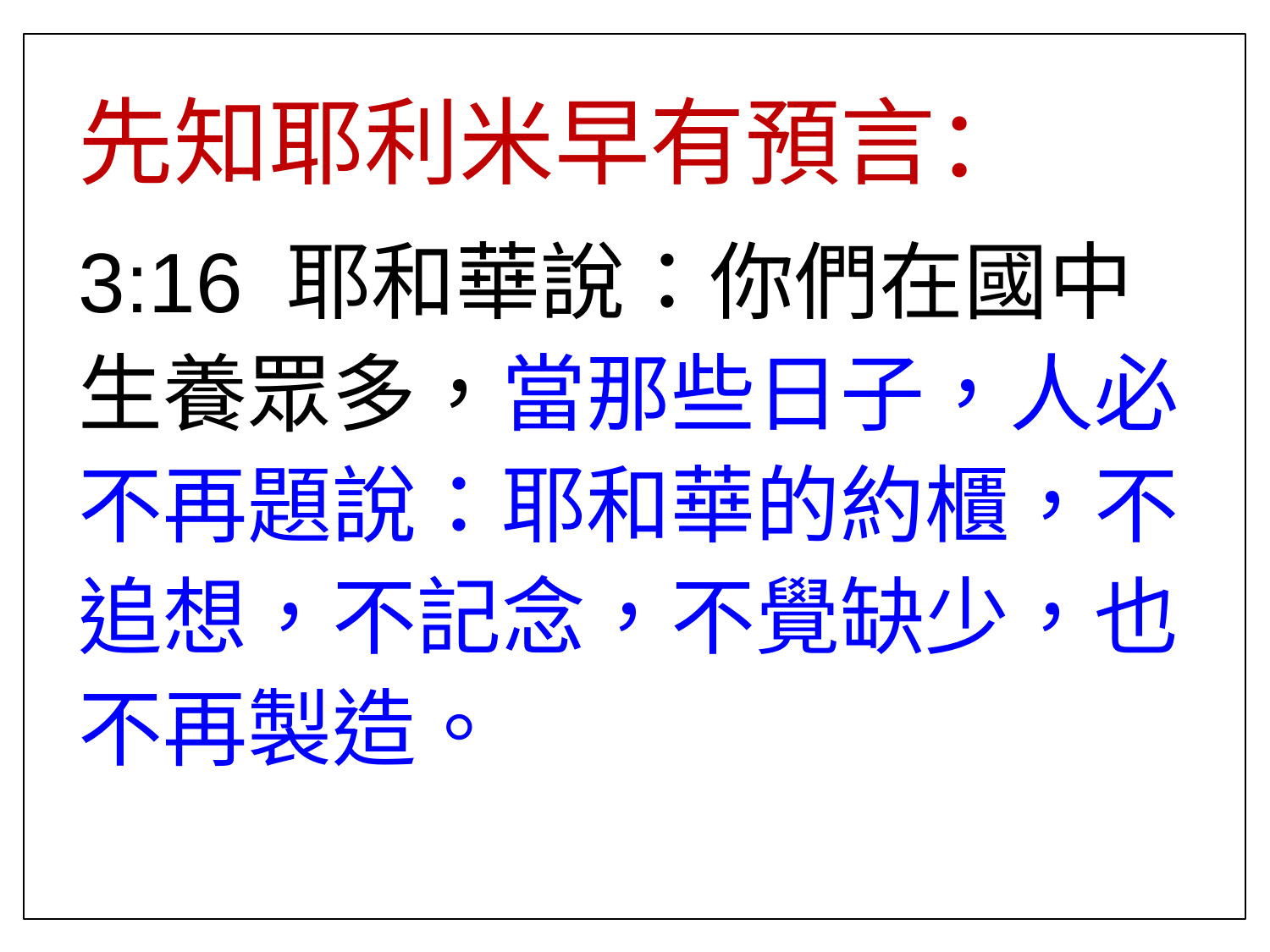

先知耶利米早有預言：
3:16 耶和華說：你們在國中生養眾多，當那些日子，人必不再題說：耶和華的約櫃，不追想，不記念，不覺缺少，也不再製造。